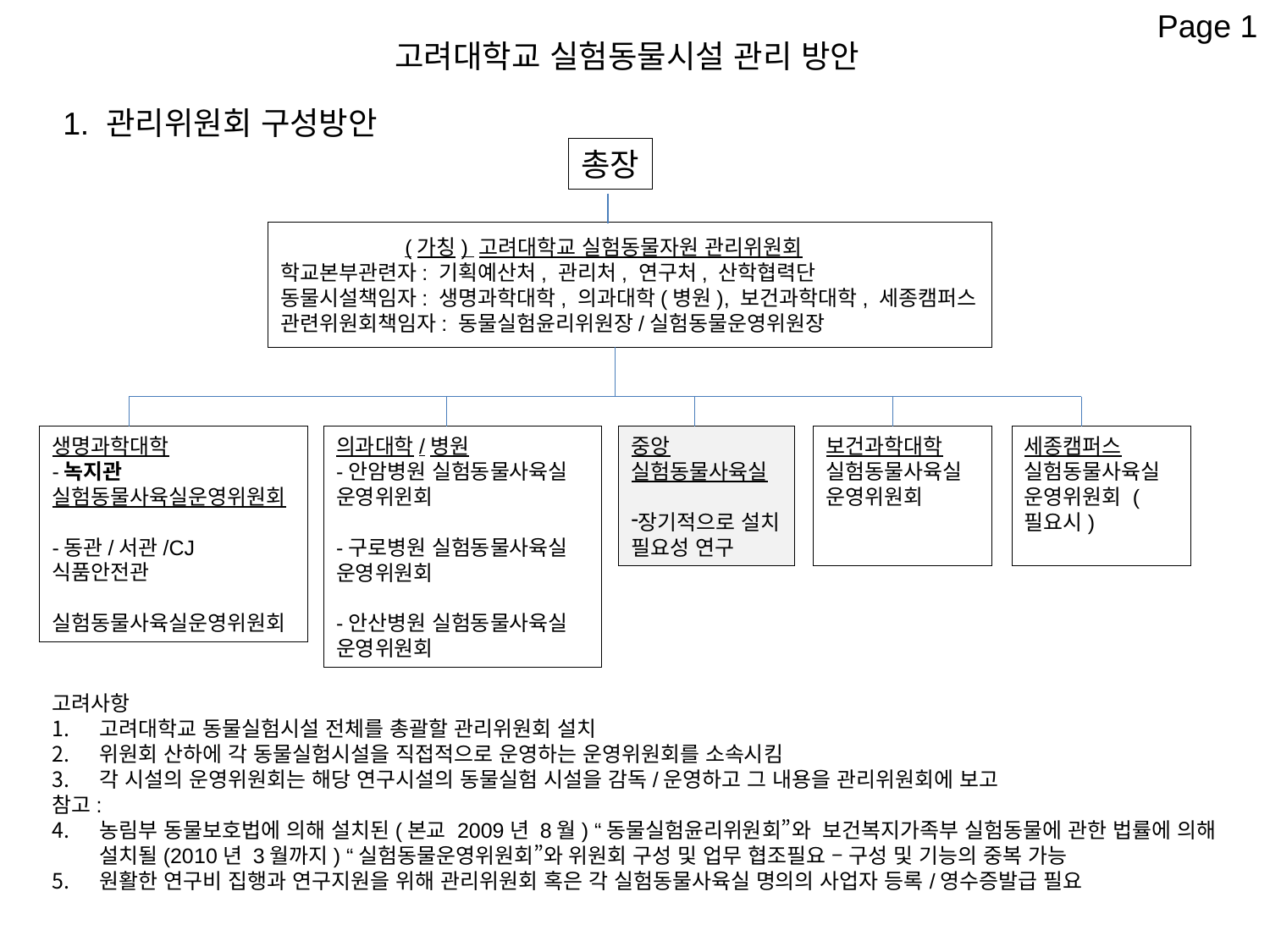

Page 1
고려대학교 실험동물시설 관리 방안
1. 관리위원회 구성방안
총장
                     (가칭) 고려대학교 실험동물자원 관리위원회
학교본부관련자: 기획예산처, 관리처, 연구처, 산학협력단
동물시설책임자: 생명과학대학, 의과대학(병원), 보건과학대학, 세종캠퍼스
관련위원회책임자: 동물실험윤리위원장/실험동물운영위원장
생명과학대학
-녹지관 실험동물사육실운영위원회

-동관/서관/CJ식품안전관
    실험동물사육실운영위원회
의과대학/병원
-안암병원 실험동물사육실 운영위윈회

-구로병원 실험동물사육실 운영위원회

-안산병원 실험동물사육실 운영위원회
중앙
실험동물사육실

장기적으로 설치 필요성 연구
보건과학대학
실험동물사육실운영위원회

세종캠퍼스
실험동물사육실운영위원회 (필요시)

고려사항
고려대학교 동물실험시설 전체를 총괄할 관리위원회 설치
위원회 산하에 각 동물실험시설을 직접적으로 운영하는 운영위원회를 소속시킴
각 시설의 운영위원회는 해당 연구시설의 동물실험 시설을 감독/운영하고 그 내용을 관리위원회에 보고
참고:
농림부 동물보호법에 의해 설치된(본교 2009년 8월) “동물실험윤리위원회”와  보건복지가족부 실험동물에 관한 법률에 의해 설치될(2010년 3월까지) “실험동물운영위원회”와 위원회 구성 및 업무 협조필요 – 구성 및 기능의 중복 가능
원활한 연구비 집행과 연구지원을 위해 관리위원회 혹은 각 실험동물사육실 명의의 사업자 등록/영수증발급 필요